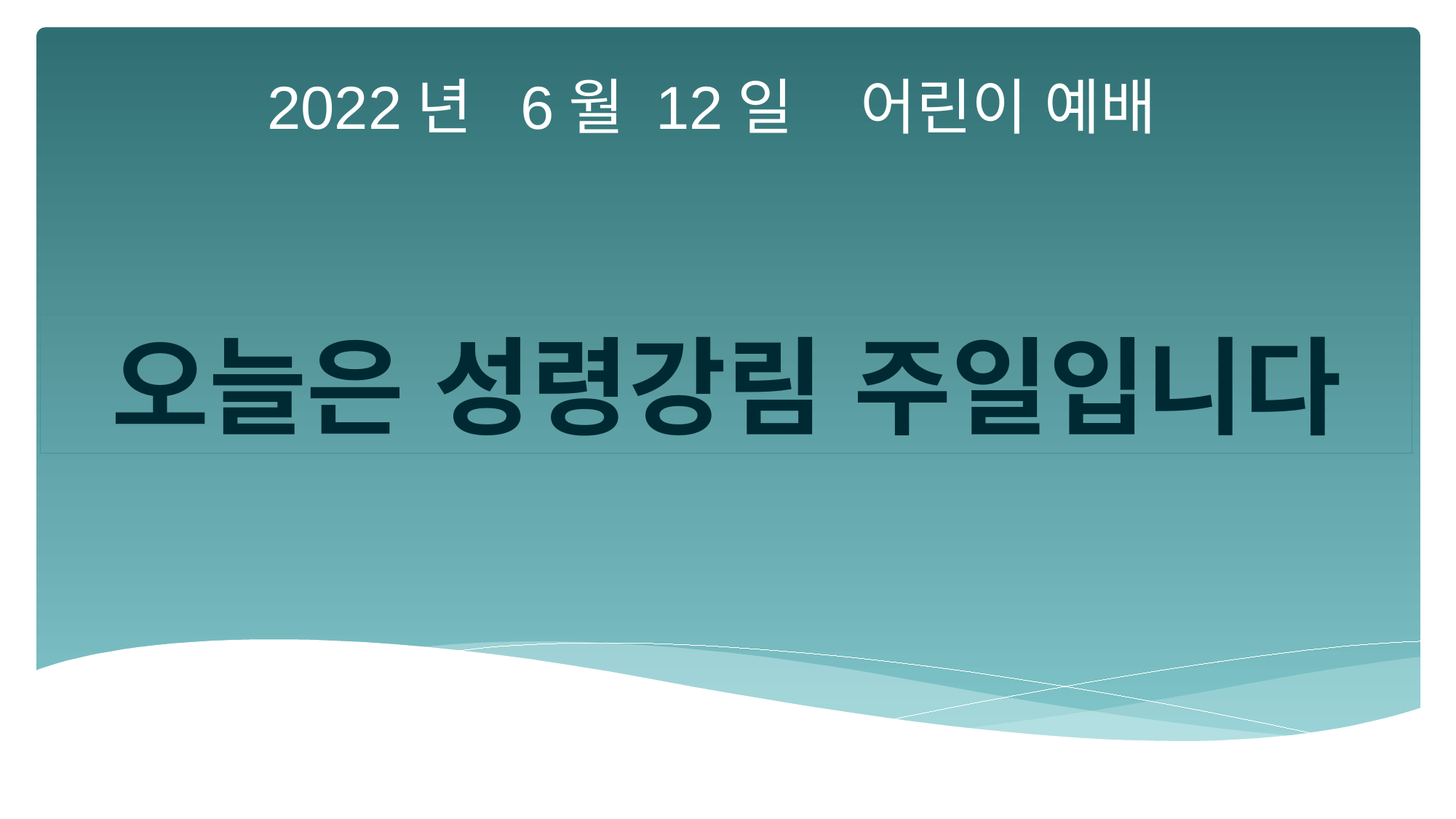

2022년  6월 12일    어린이 예배
오늘은 성령강림 주일입니다